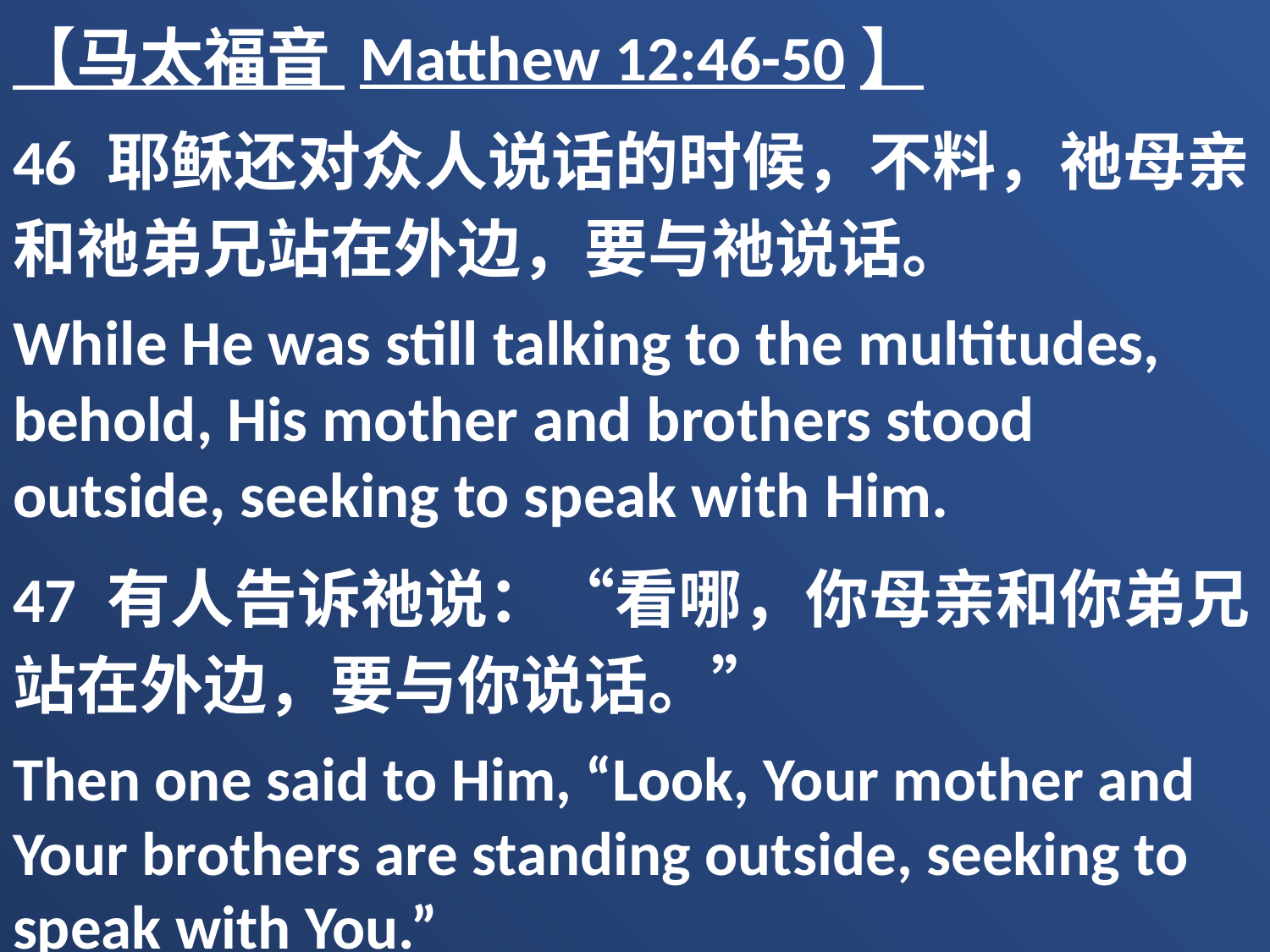

【马太福音 Matthew 12:46-50】
46 耶稣还对众人说话的时候，不料，祂母亲和祂弟兄站在外边，要与祂说话。
While He was still talking to the multitudes, behold, His mother and brothers stood outside, seeking to speak with Him.
47 有人告诉祂说：“看哪，你母亲和你弟兄站在外边，要与你说话。”
Then one said to Him, “Look, Your mother and Your brothers are standing outside, seeking to speak with You.”